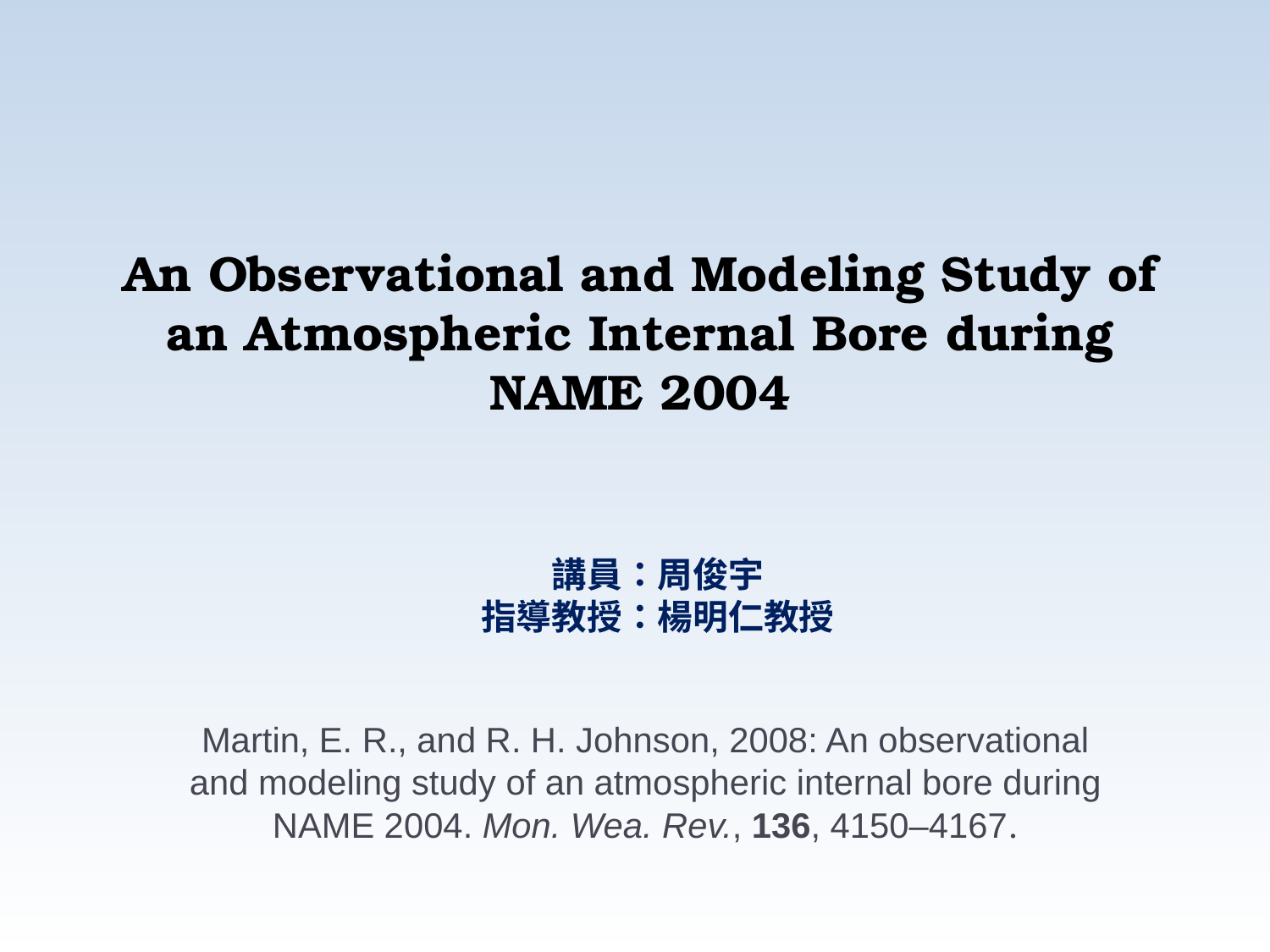

# An Observational and Modeling Study of an Atmospheric Internal Bore during NAME 2004
講員：周俊宇
指導教授：楊明仁教授
Martin, E. R., and R. H. Johnson, 2008: An observational and modeling study of an atmospheric internal bore during NAME 2004. Mon. Wea. Rev., 136, 4150–4167.